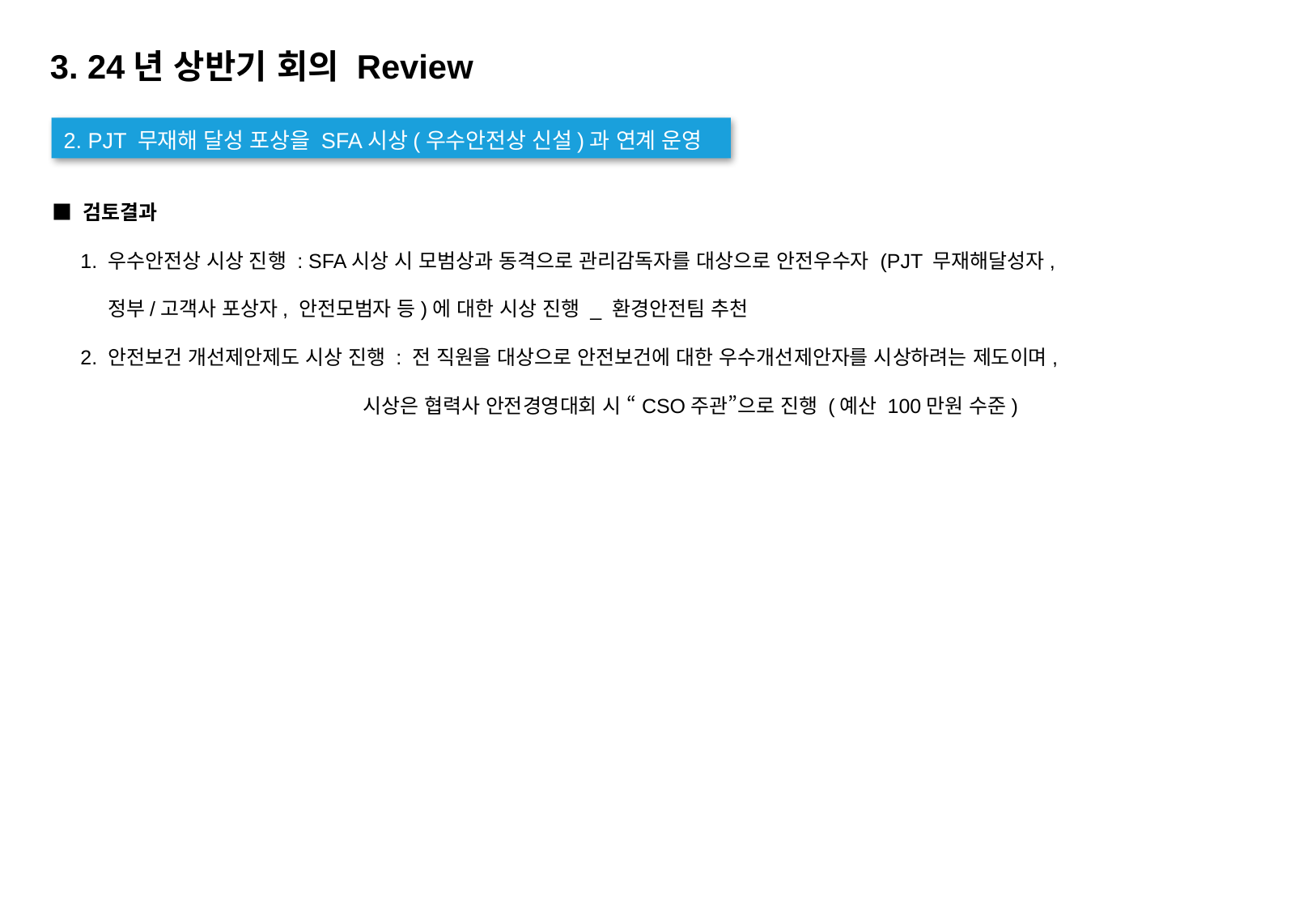

3. 24년 상반기 회의 Review
2. PJT 무재해 달성 포상을 SFA시상(우수안전상 신설)과 연계 운영
■ 검토결과
     1. 우수안전상 시상 진행 : SFA시상 시 모범상과 동격으로 관리감독자를 대상으로 안전우수자 (PJT 무재해달성자,
         정부/고객사 포상자, 안전모범자 등)에 대한 시상 진행 _ 환경안전팀 추천
     2. 안전보건 개선제안제도 시상 진행 : 전 직원을 대상으로 안전보건에 대한 우수개선제안자를 시상하려는 제도이며,
                                                      시상은 협력사 안전경영대회 시 “CSO주관”으로 진행 (예산 100만원 수준)